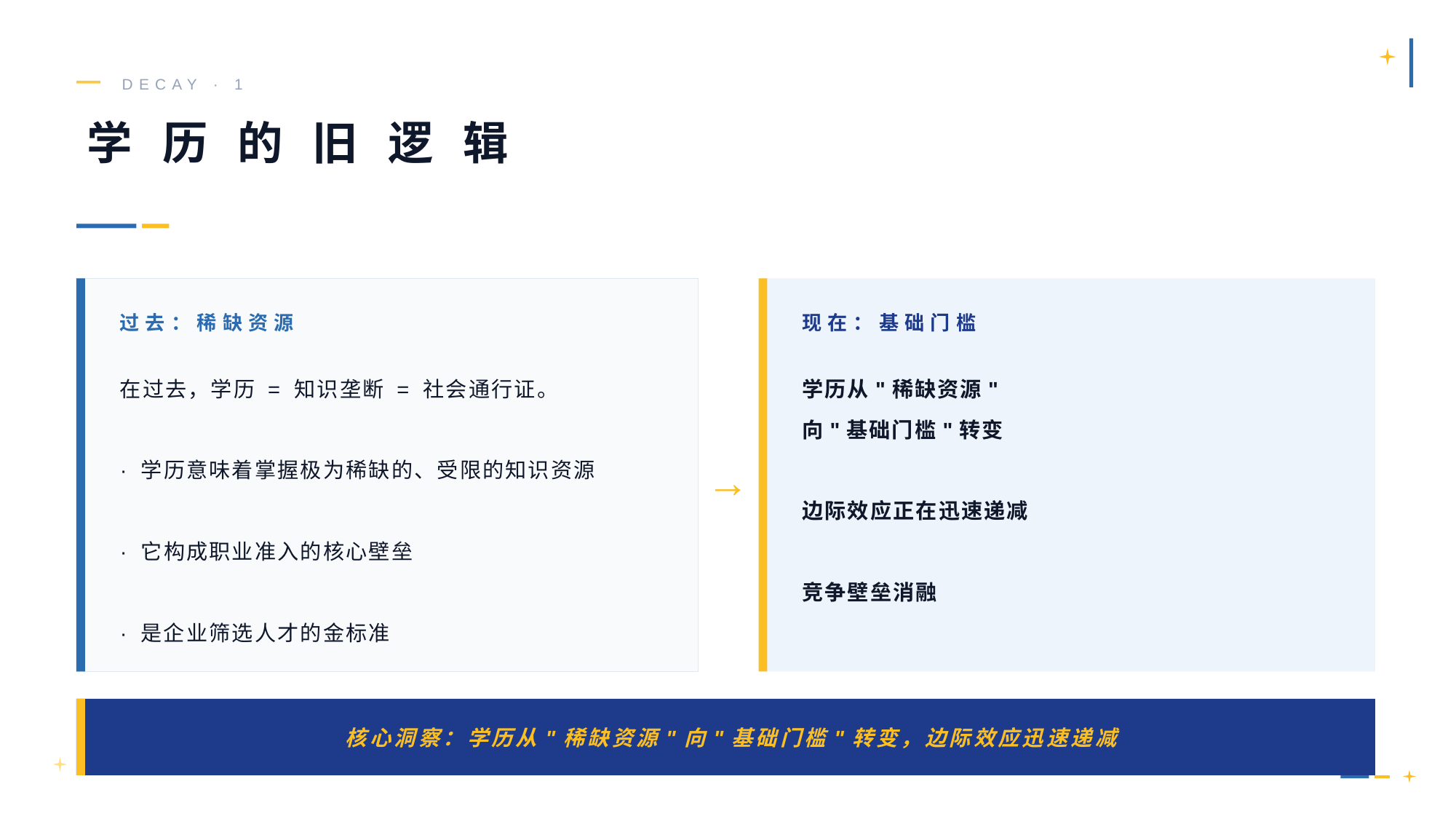

DECAY · 1

学  历  的  旧  逻  辑

过去：稀缺资源
现在：基础门槛
在过去，学历 = 知识垄断 = 社会通行证。

· 学历意味着掌握极为稀缺的、受限的知识资源

· 它构成职业准入的核心壁垒

· 是企业筛选人才的金标准
学历从"稀缺资源"
向"基础门槛"转变

边际效应正在迅速递减

竞争壁垒消融
→

核心洞察：学历从"稀缺资源"向"基础门槛"转变，边际效应迅速递减